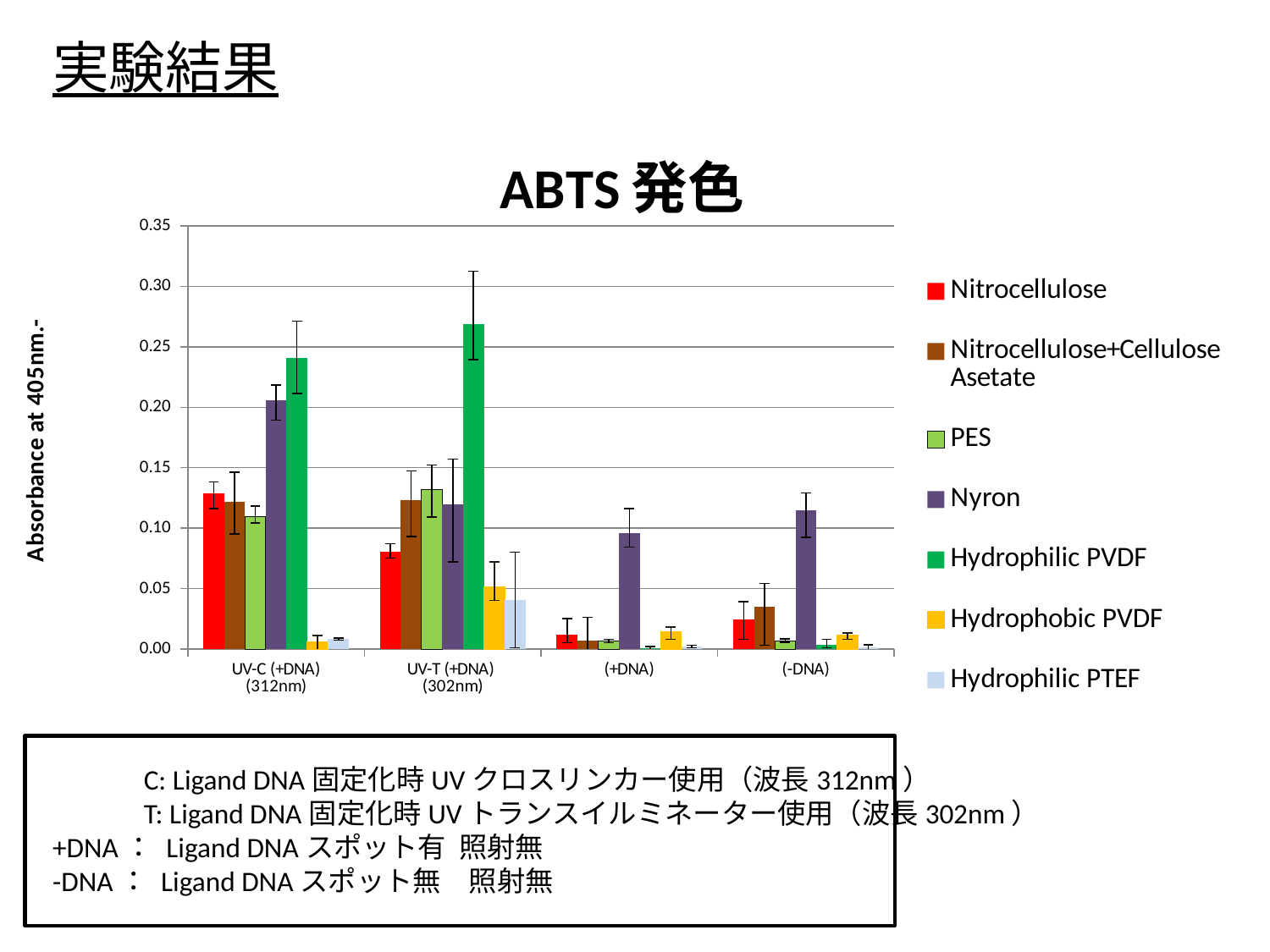

実験結果

### Chart: ABTS発色

| Category |  |  |  |  |  |  |  |
|---|---|---|---|---|---|---|---|
| UV-C (+DNA)
(312nm) | 0.12896666666666665 | 0.12163333333333332 | 0.10930000000000001 | 0.20563333333333336 | 0.2409666666666667 | 0.005966666666666662 | 0.008333333333333338 |
| UV-T (+DNA)
(302nm) | 0.08030000000000001 | 0.12296666666666664 | 0.13230000000000003 | 0.11963333333333331 | 0.2686333333333333 | 0.0513 | 0.04083333333333334 |
| (+DNA) | 0.012300000000000005 | 0.007300000000000001 | 0.006633333333333338 | 0.0963 | 0.000633333333333326 | 0.014299999999999993 | 0.002333333333333333 |
| (-DNA) | 0.024966666666666665 | 0.03496666666666666 | 0.0066 | 0.11463333333333334 | 0.00396666666666666 | 0.011633333333333343 | 0.0016666666666666635 |
　　　C: Ligand DNA固定化時UVクロスリンカー使用（波長312nm）
　　　T: Ligand DNA固定化時UVトランスイルミネーター使用（波長302nm）
+DNA： Ligand DNAスポット有  照射無
-DNA： Ligand DNAスポット無　照射無